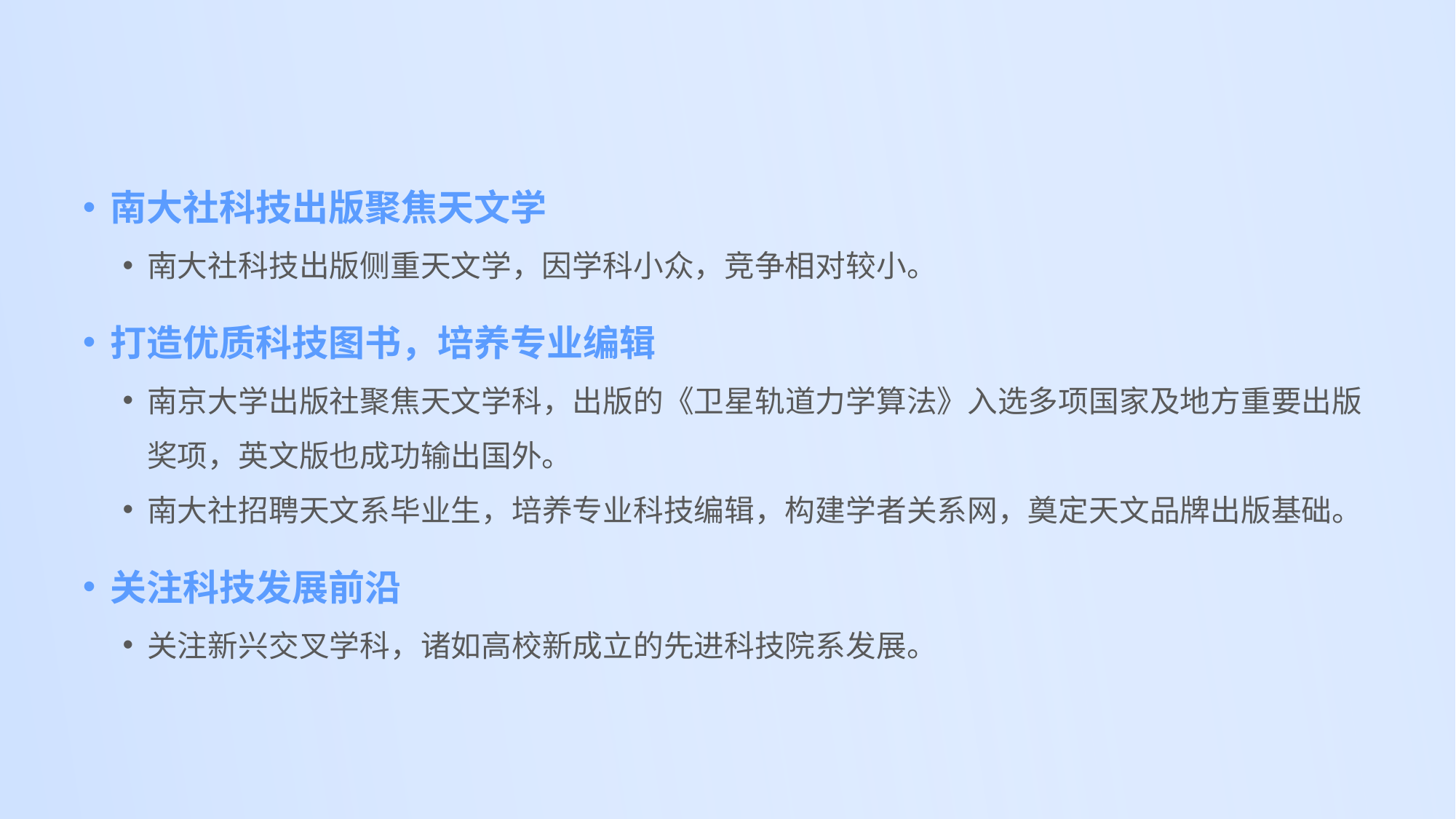

#
南大社科技出版聚焦天文学
南大社科技出版侧重天文学，因学科小众，竞争相对较小。
打造优质科技图书，培养专业编辑
南京大学出版社聚焦天文学科，出版的《卫星轨道力学算法》入选多项国家及地方重要出版奖项，英文版也成功输出国外。
南大社招聘天文系毕业生，培养专业科技编辑，构建学者关系网，奠定天文品牌出版基础。
关注科技发展前沿
关注新兴交叉学科，诸如高校新成立的先进科技院系发展。